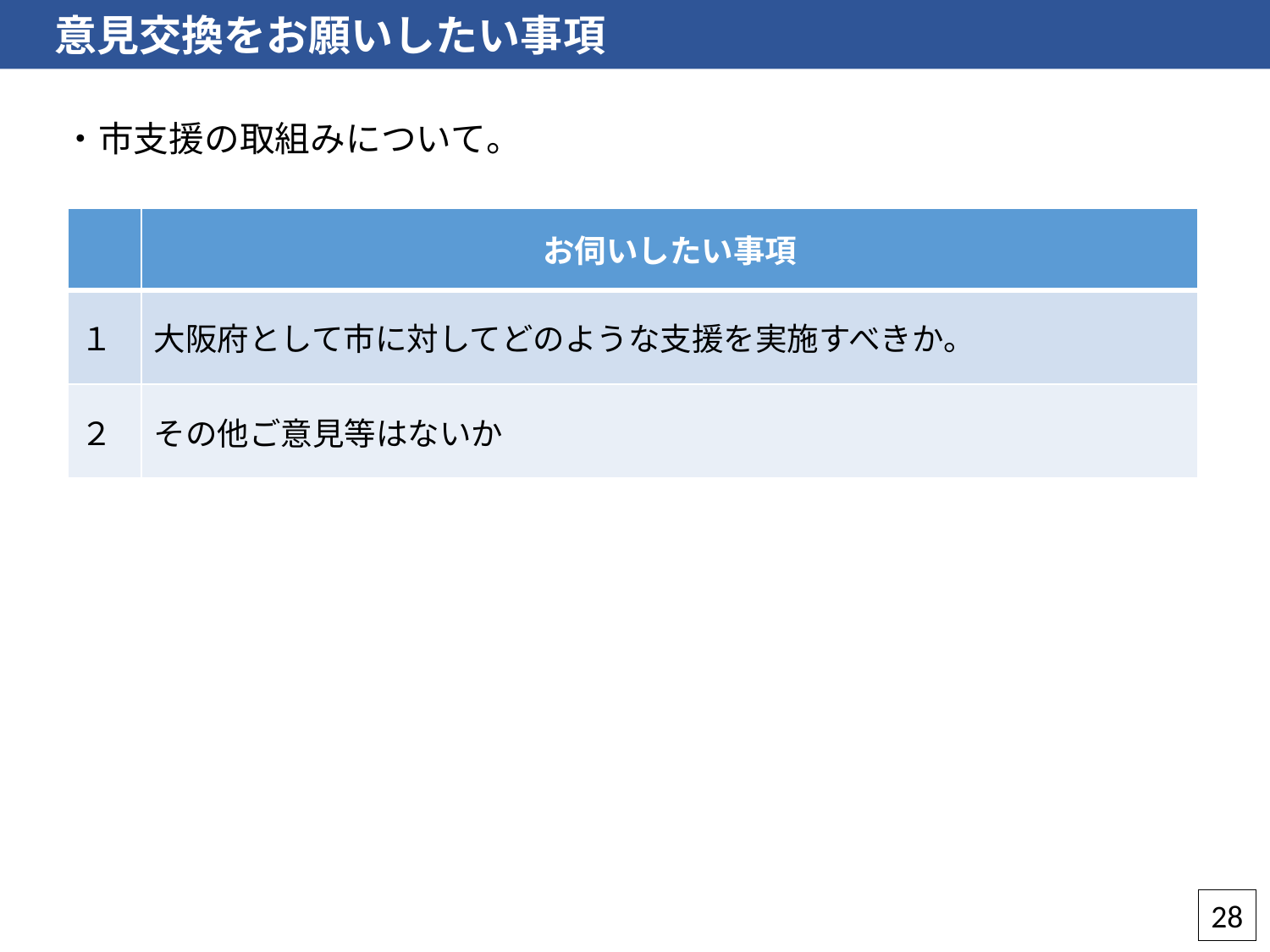

意見交換をお願いしたい事項
・市支援の取組みについて。
|  | お伺いしたい事項 |
| --- | --- |
| １ | 大阪府として市に対してどのような支援を実施すべきか。 |
| ２ | その他ご意見等はないか |
28